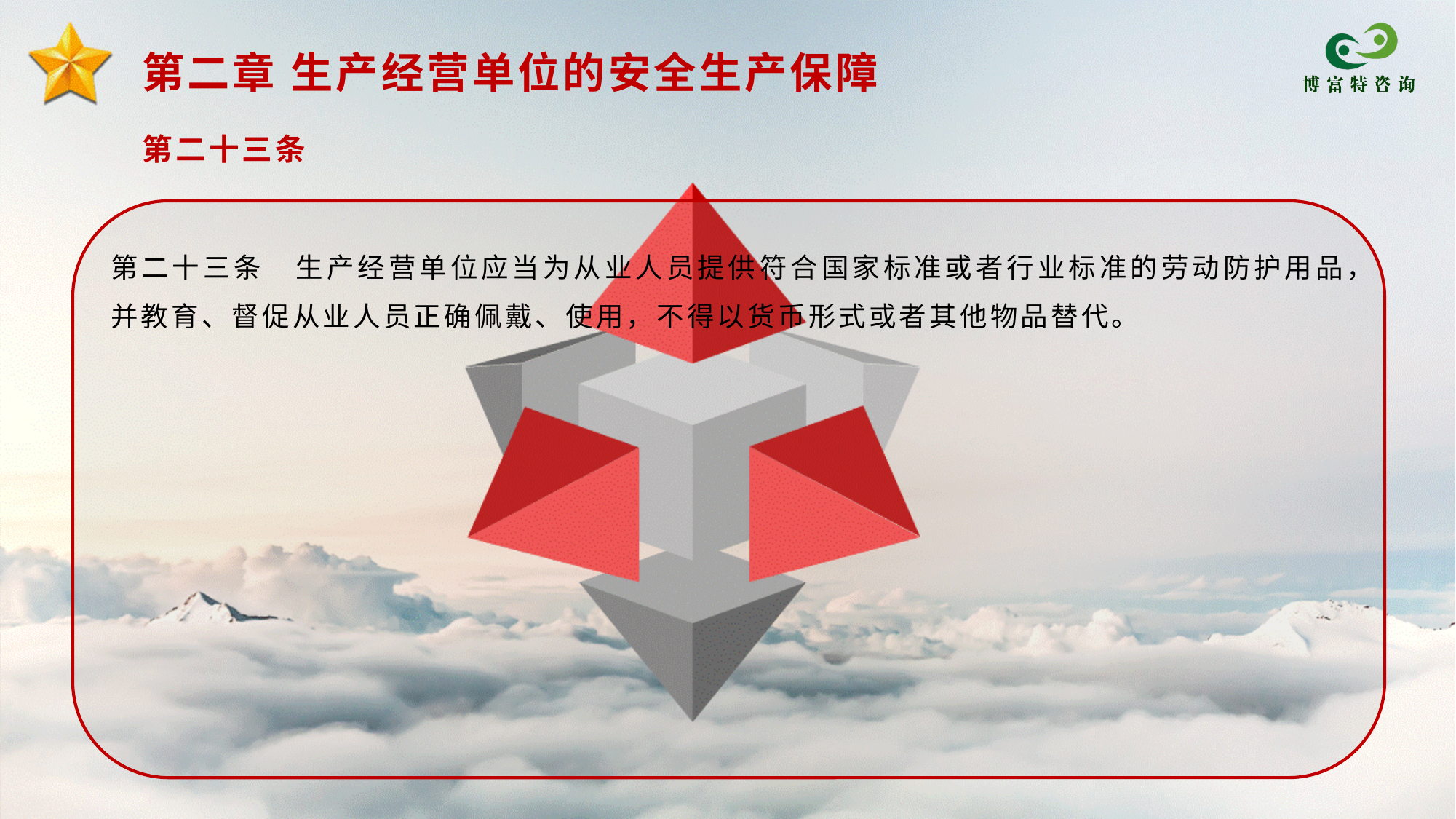

第二章 生产经营单位的安全生产保障
第二十三条
第二十三条　生产经营单位应当为从业人员提供符合国家标准或者行业标准的劳动防护用品，并教育、督促从业人员正确佩戴、使用，不得以货币形式或者其他物品替代。